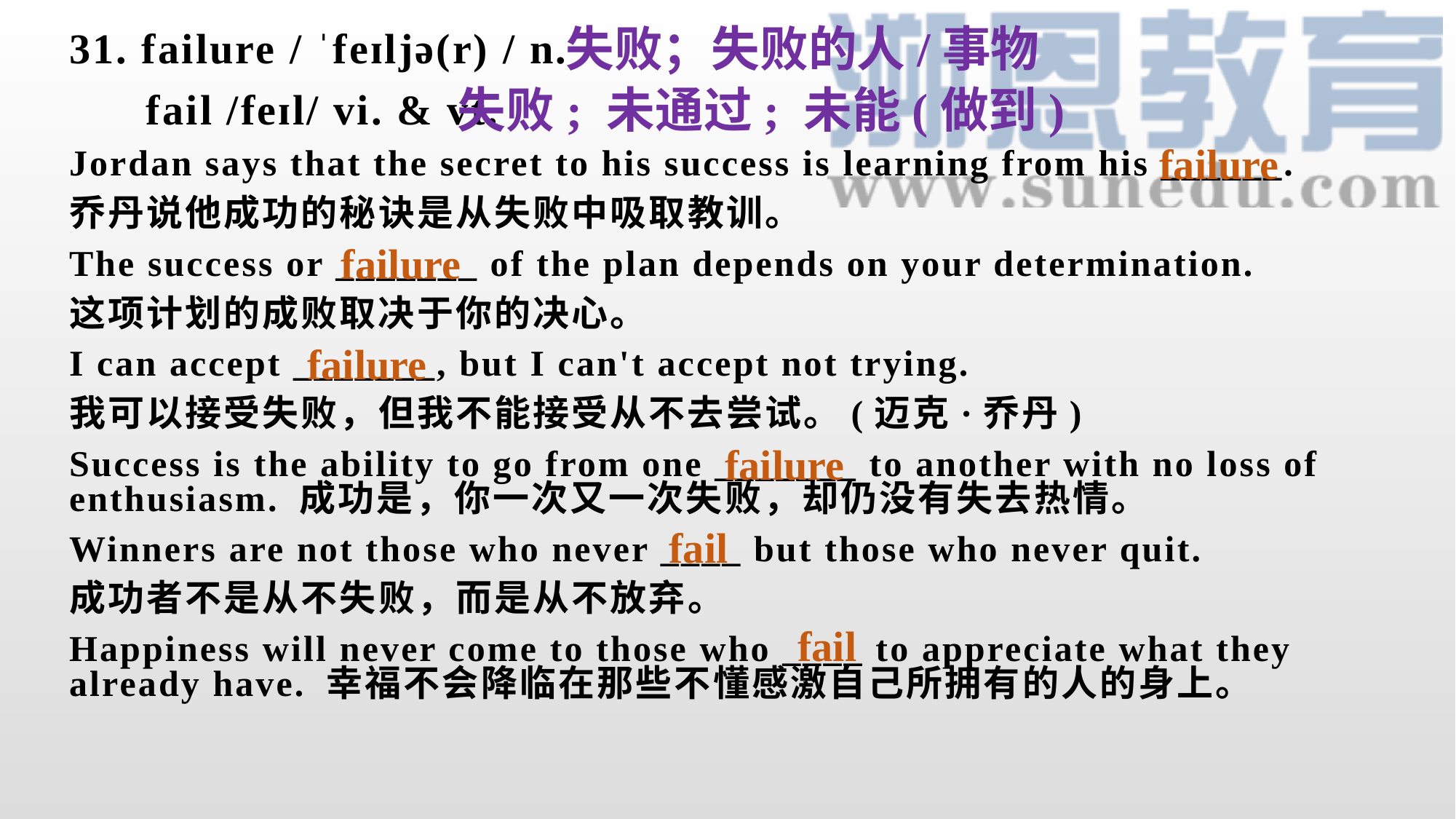

失败；失败的人/事物
31. failure / ˈfeɪljə(r) / n.
      fail /feɪl/ vi. & vt.
Jordan says that the secret to his success is learning from his ______.
乔丹说他成功的秘诀是从失败中吸取教训。
The success or _______ of the plan depends on your determination.
这项计划的成败取决于你的决心。
I can accept _______, but I can't accept not trying.
我可以接受失败，但我不能接受从不去尝试。(迈克·乔丹)
Success is the ability to go from one _______ to another with no loss of enthusiasm. 成功是，你一次又一次失败，却仍没有失去热情。
Winners are not those who never ____ but those who never quit.
成功者不是从不失败，而是从不放弃。
Happiness will never come to those who ____ to appreciate what they already have. 幸福不会降临在那些不懂感激自己所拥有的人的身上。
失败; 未通过; 未能(做到)
 failure
 failure
 failure
 failure
 fail
 fail